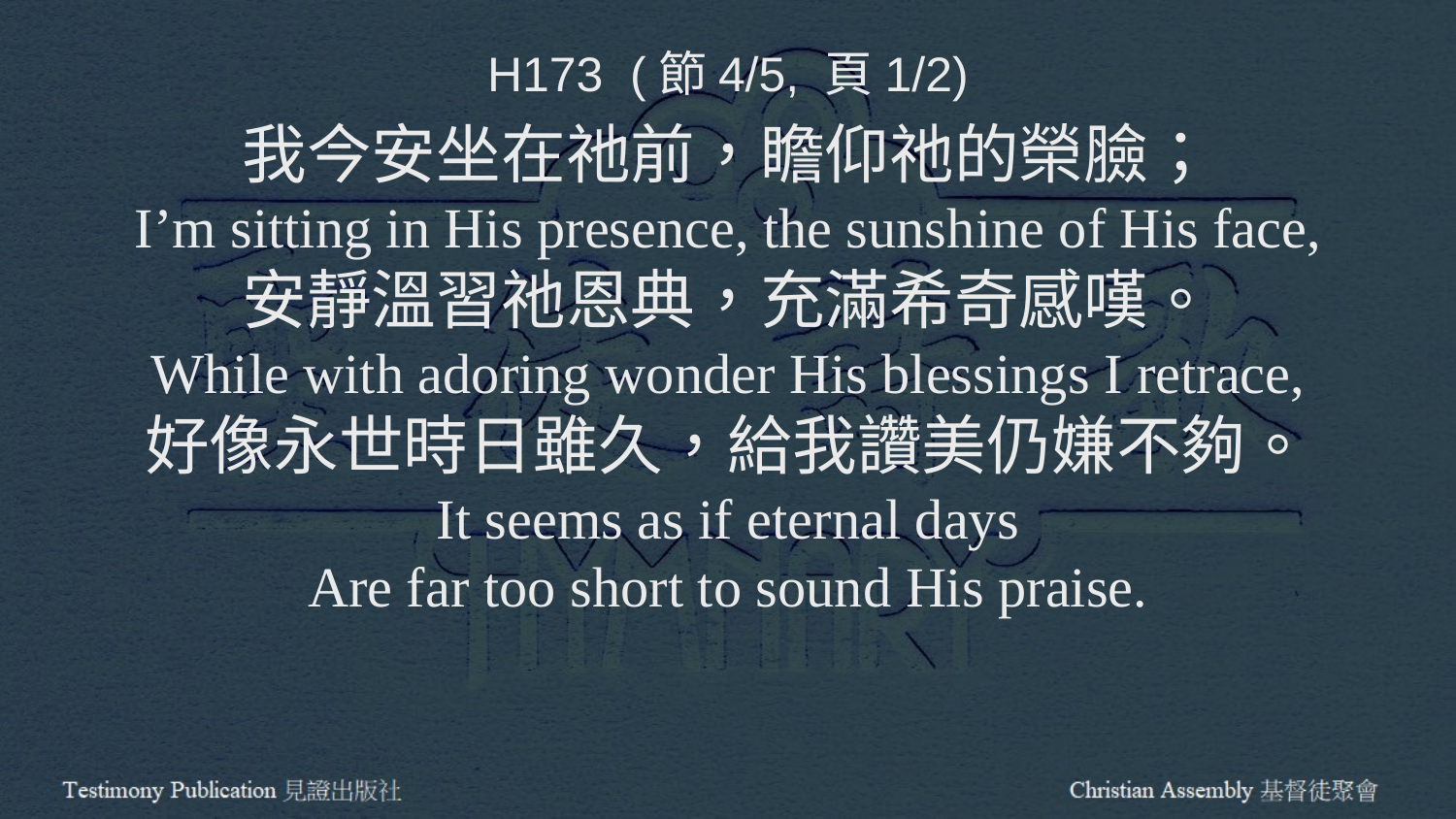

H173  (節4/5, 頁1/2)
我今安坐在祂前，瞻仰祂的榮臉；
I’m sitting in His presence, the sunshine of His face,
安靜溫習祂恩典，充滿希奇感嘆。
While with adoring wonder His blessings I retrace,
好像永世時日雖久，給我讚美仍嫌不夠。
It seems as if eternal days
Are far too short to sound His praise.